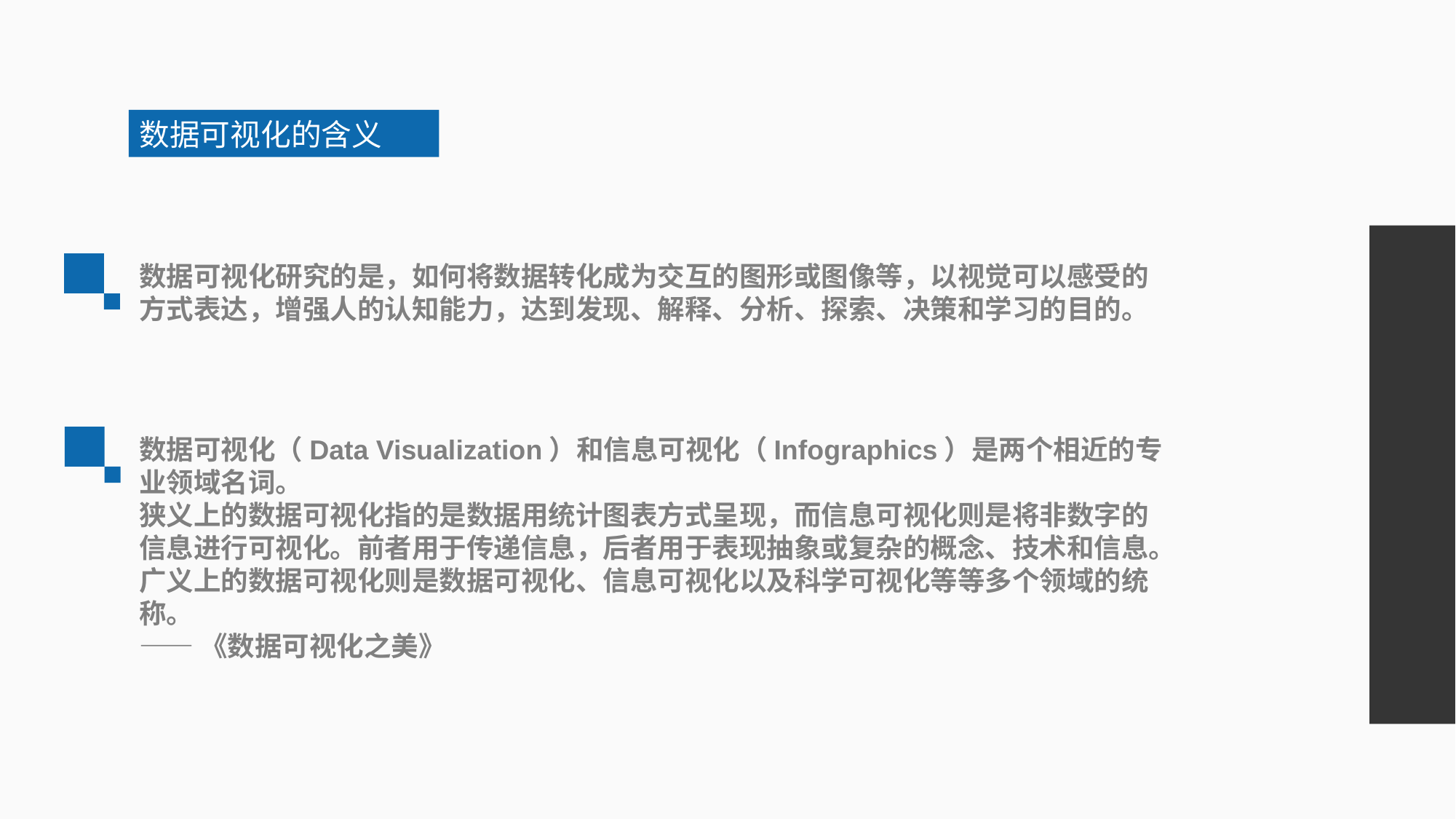

数据可视化的含义

数据可视化研究的是，如何将数据转化成为交互的图形或图像等，以视觉可以感受的方式表达，增强人的认知能力，达到发现、解释、分析、探索、决策和学习的目的。

数据可视化（Data Visualization）和信息可视化（Infographics）是两个相近的专业领域名词。
狭义上的数据可视化指的是数据用统计图表方式呈现，而信息可视化则是将非数字的信息进行可视化。前者用于传递信息，后者用于表现抽象或复杂的概念、技术和信息。
广义上的数据可视化则是数据可视化、信息可视化以及科学可视化等等多个领域的统称。
——《数据可视化之美》